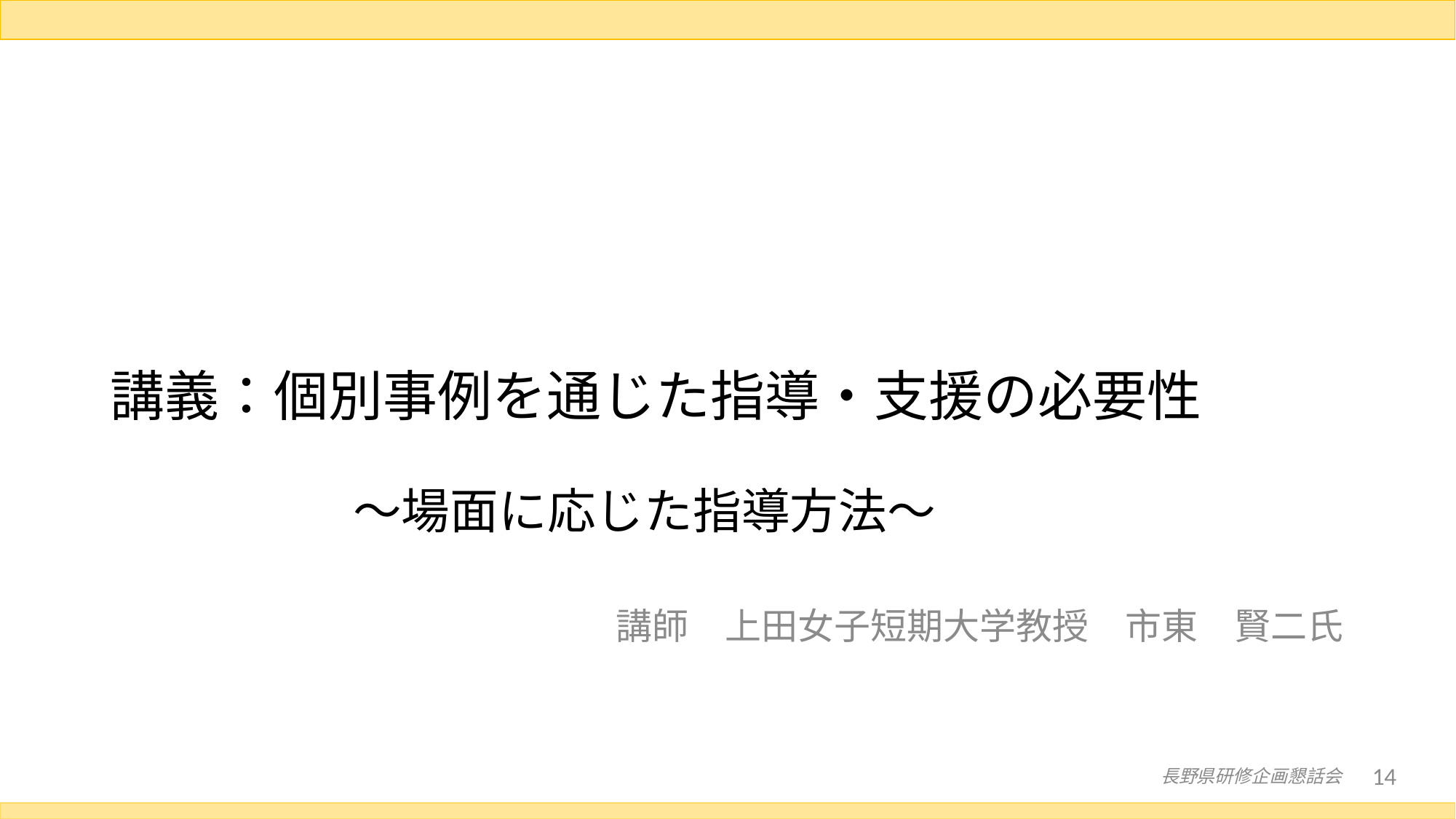

# 講義：個別事例を通じた指導・支援の必要性　　　 　　　　　～場面に応じた指導方法～

講師　上田女子短期大学教授　市東　賢二氏

長野県研修企画懇話会
14